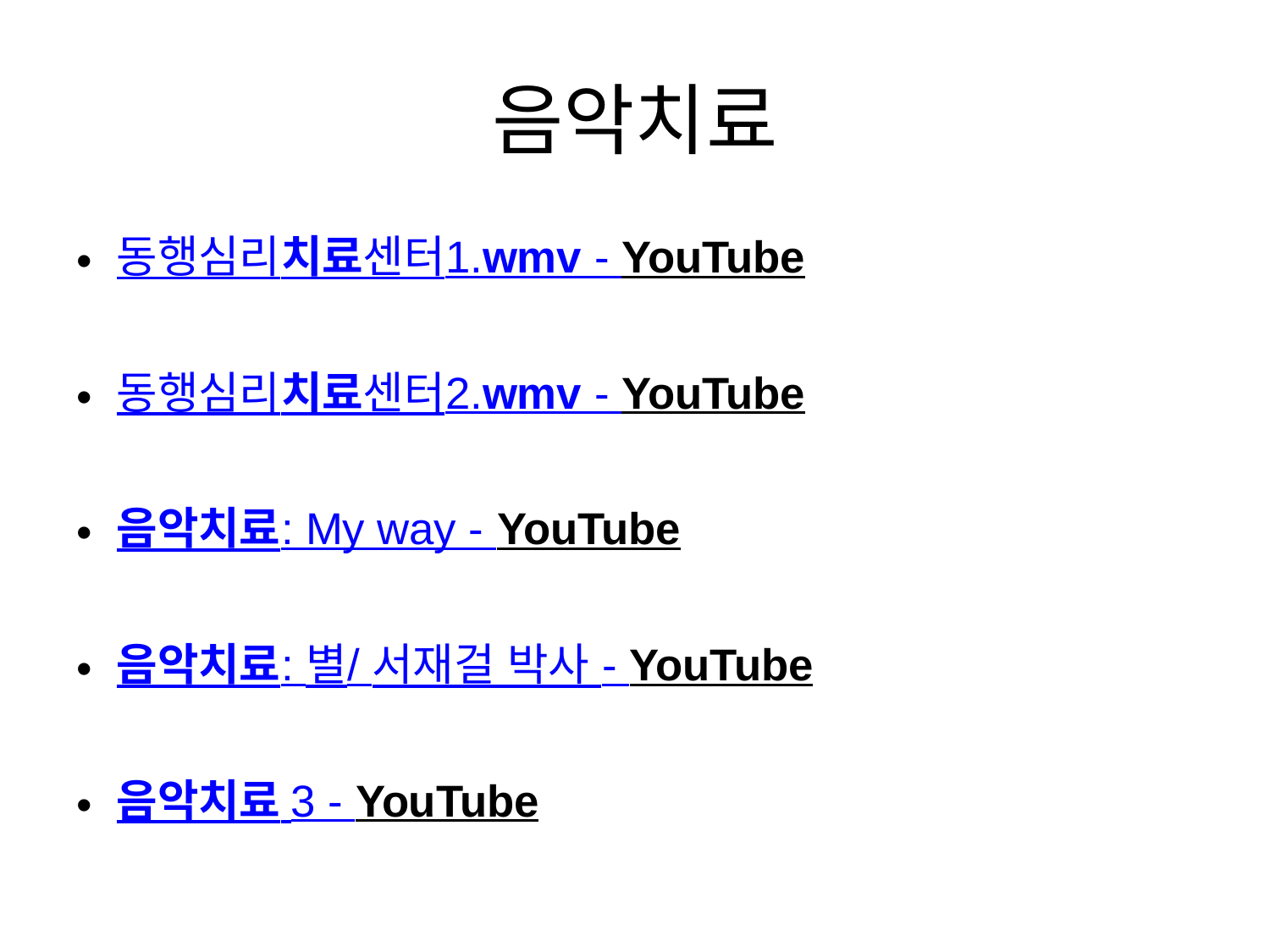

# 음악치료
동행심리치료센터1.wmv - YouTube

동행심리치료센터2.wmv - YouTube

음악치료: My way - YouTube

음악치료: 별/ 서재걸 박사 - YouTube

음악치료 3 - YouTube